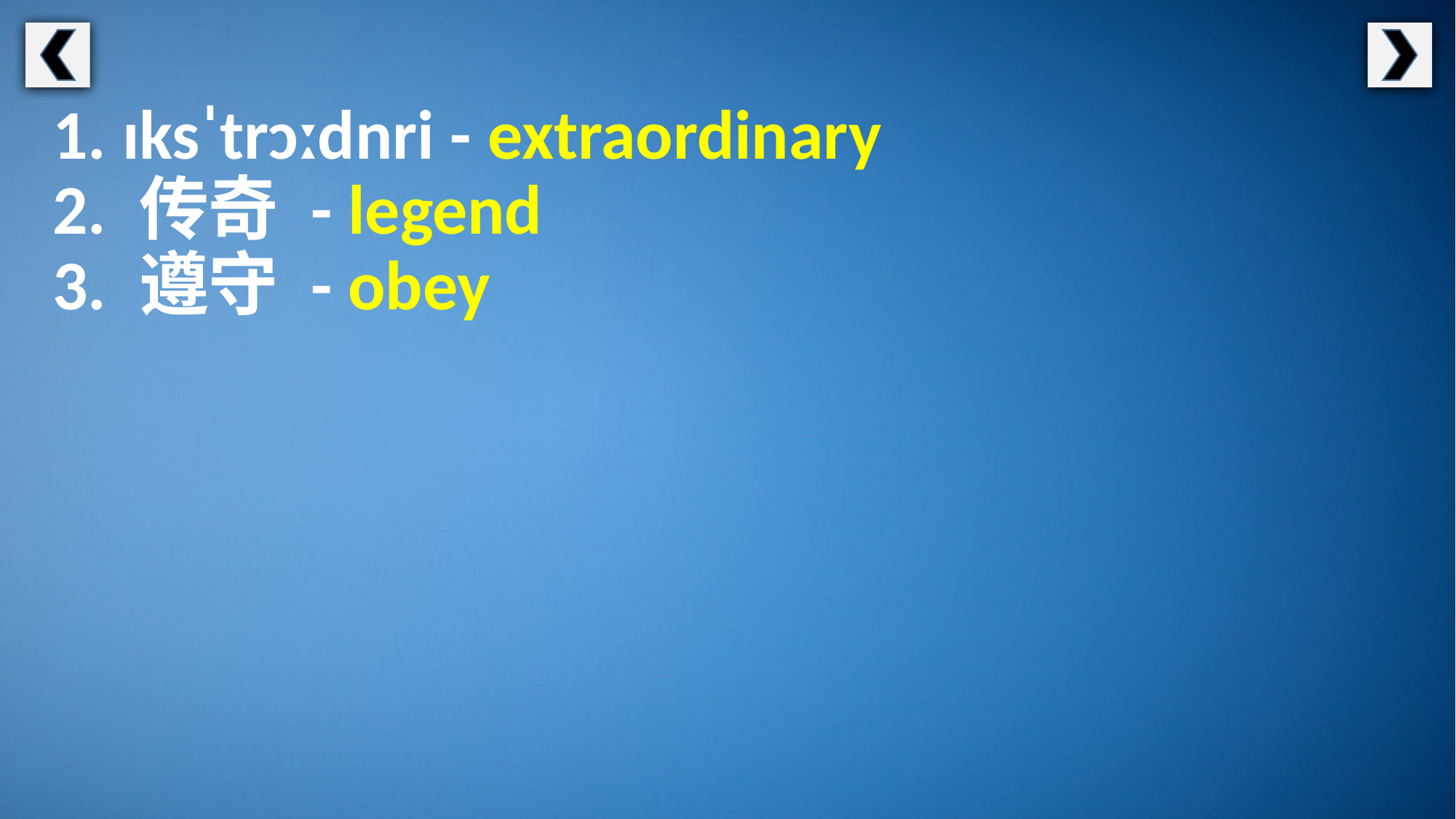

1. ɪksˈtrɔːdnri - extraordinary
2. 传奇 - legend
3. 遵守 - obey